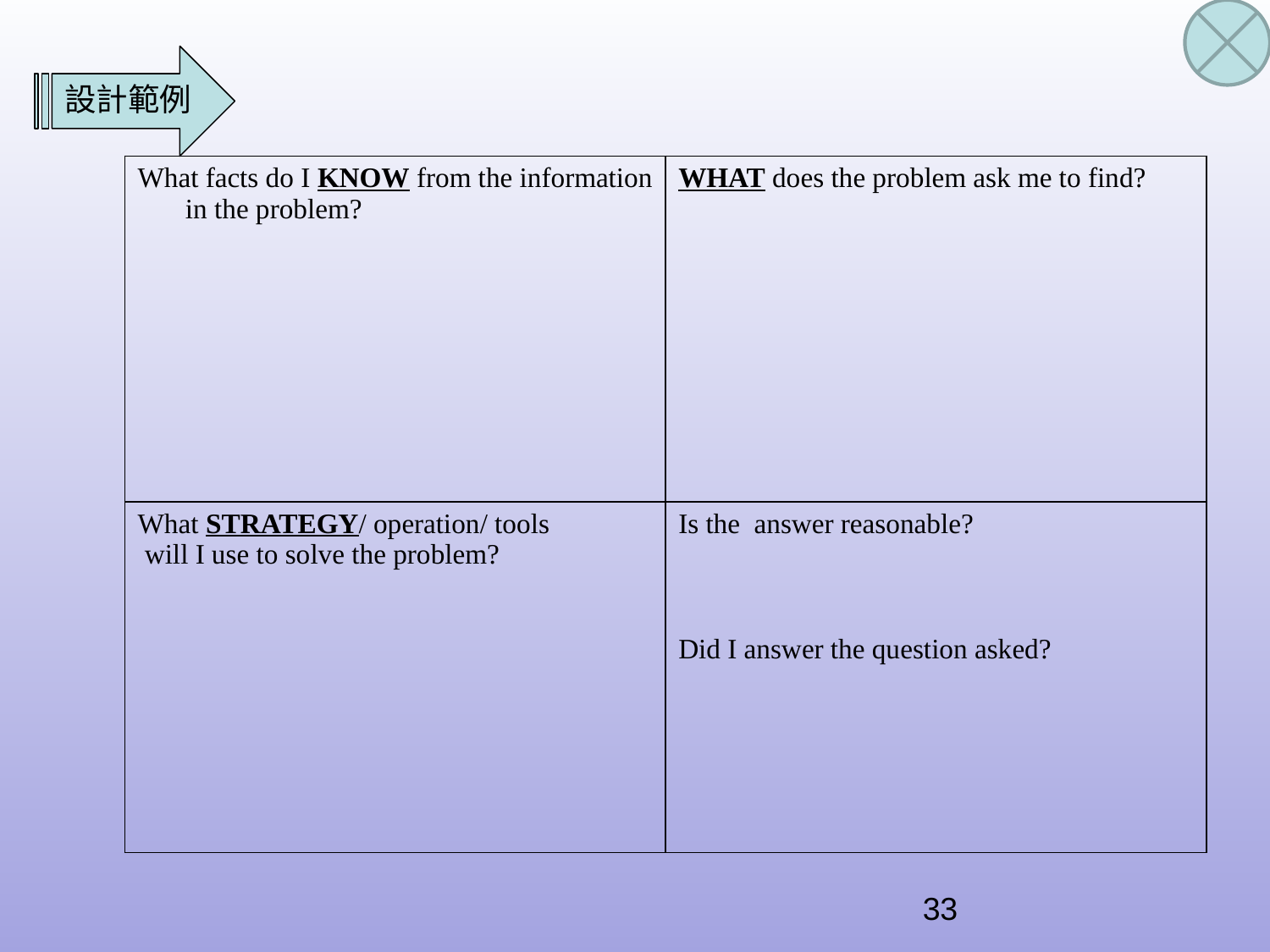

設計範例
| What facts do I KNOW from the information in the problem? | WHAT does the problem ask me to find? |
| --- | --- |
| What STRATEGY/ operation/ tools will I use to solve the problem? | Is the answer reasonable? Did I answer the question asked? |
33